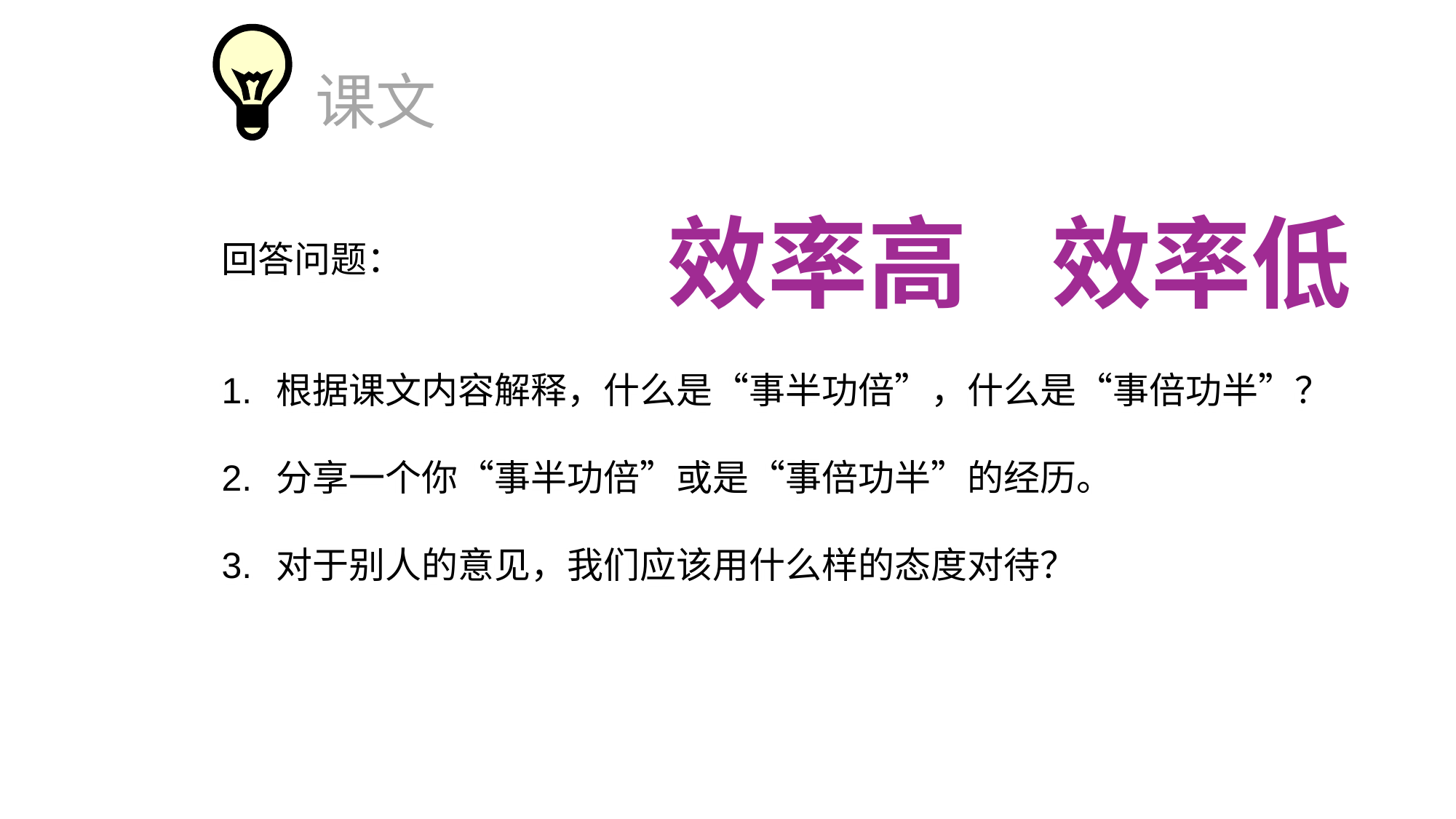

课文
效率高   效率低
回答问题：

根据课文内容解释，什么是“事半功倍”，什么是“事倍功半”？

分享一个你“事半功倍”或是“事倍功半”的经历。

对于别人的意见，我们应该用什么样的态度对待？